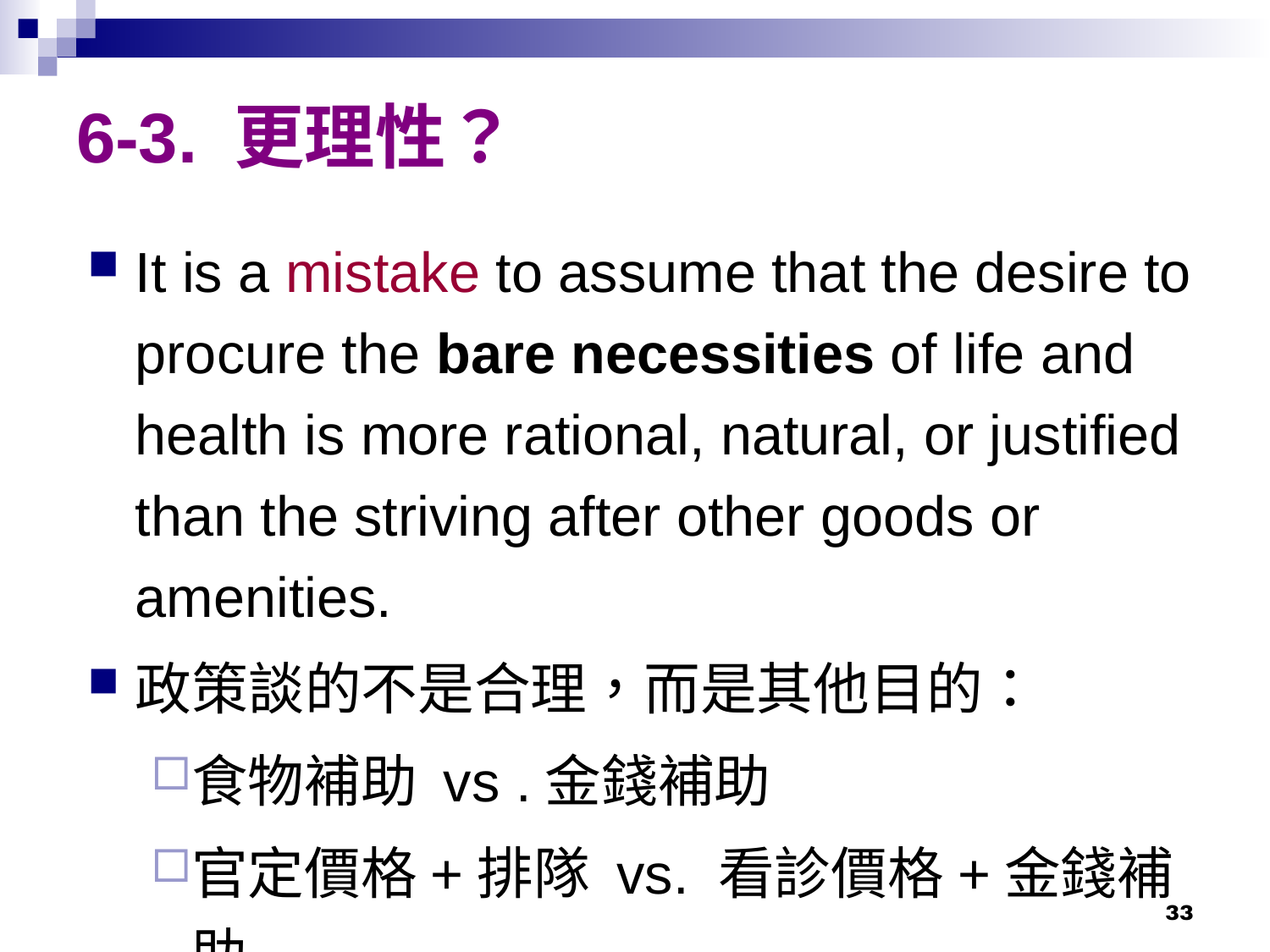

# 6-3. 更理性？
It is a mistake to assume that the desire to procure the bare necessities of life and health is more rational, natural, or justified than the striving after other goods or amenities.
政策談的不是合理，而是其他目的：
食物補助 vs .金錢補助
官定價格+排隊 vs. 看診價格+金錢補助
33